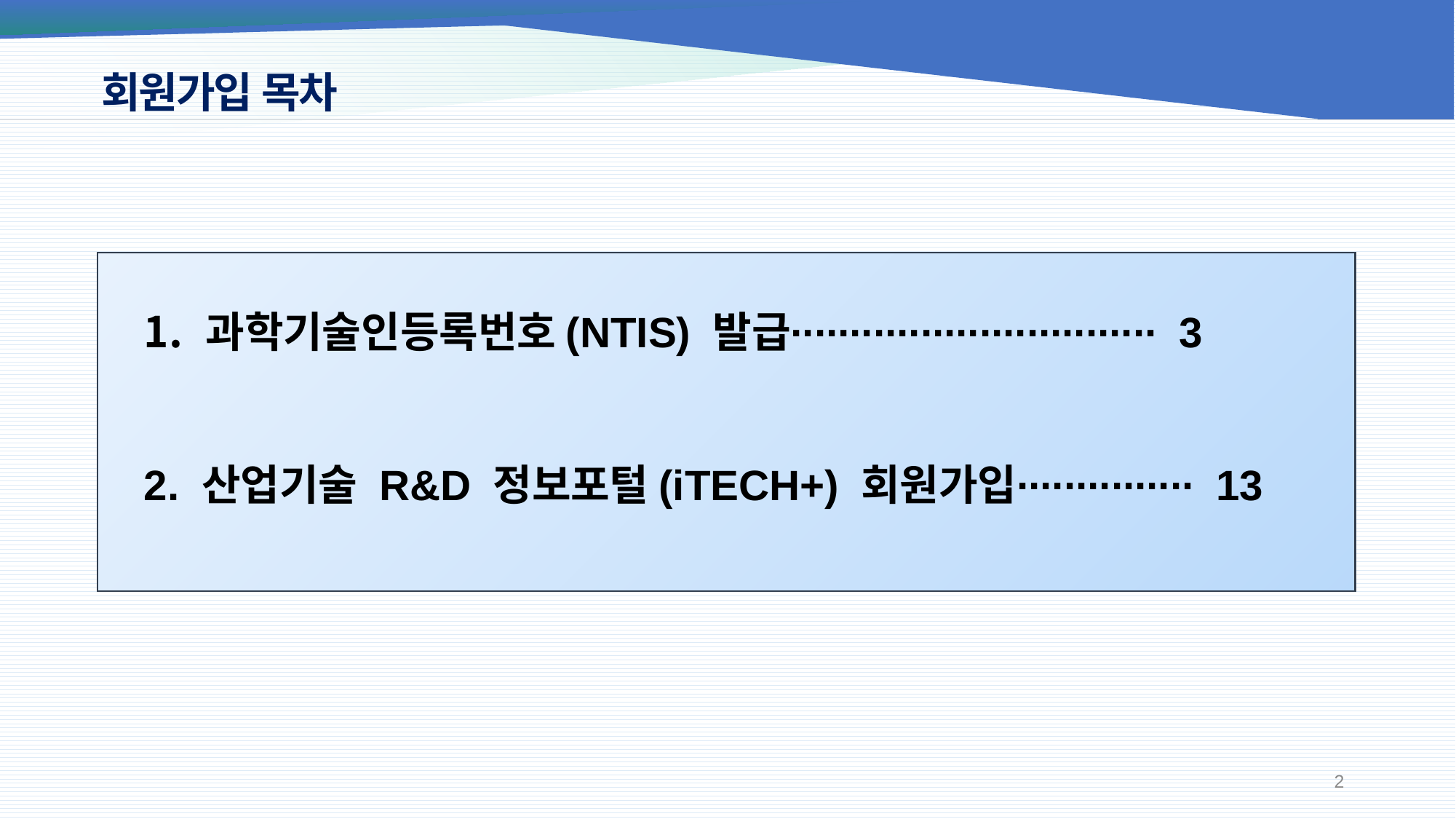

회원가입 목차

과학기술인등록번호(NTIS) 발급∙∙∙∙∙∙∙∙∙∙∙∙∙∙∙∙∙∙∙∙∙∙∙∙∙∙∙∙∙∙∙ 3

2. 산업기술 R&D 정보포털(iTECH+) 회원가입∙∙∙∙∙∙∙∙∙∙∙∙∙∙∙ 13
2